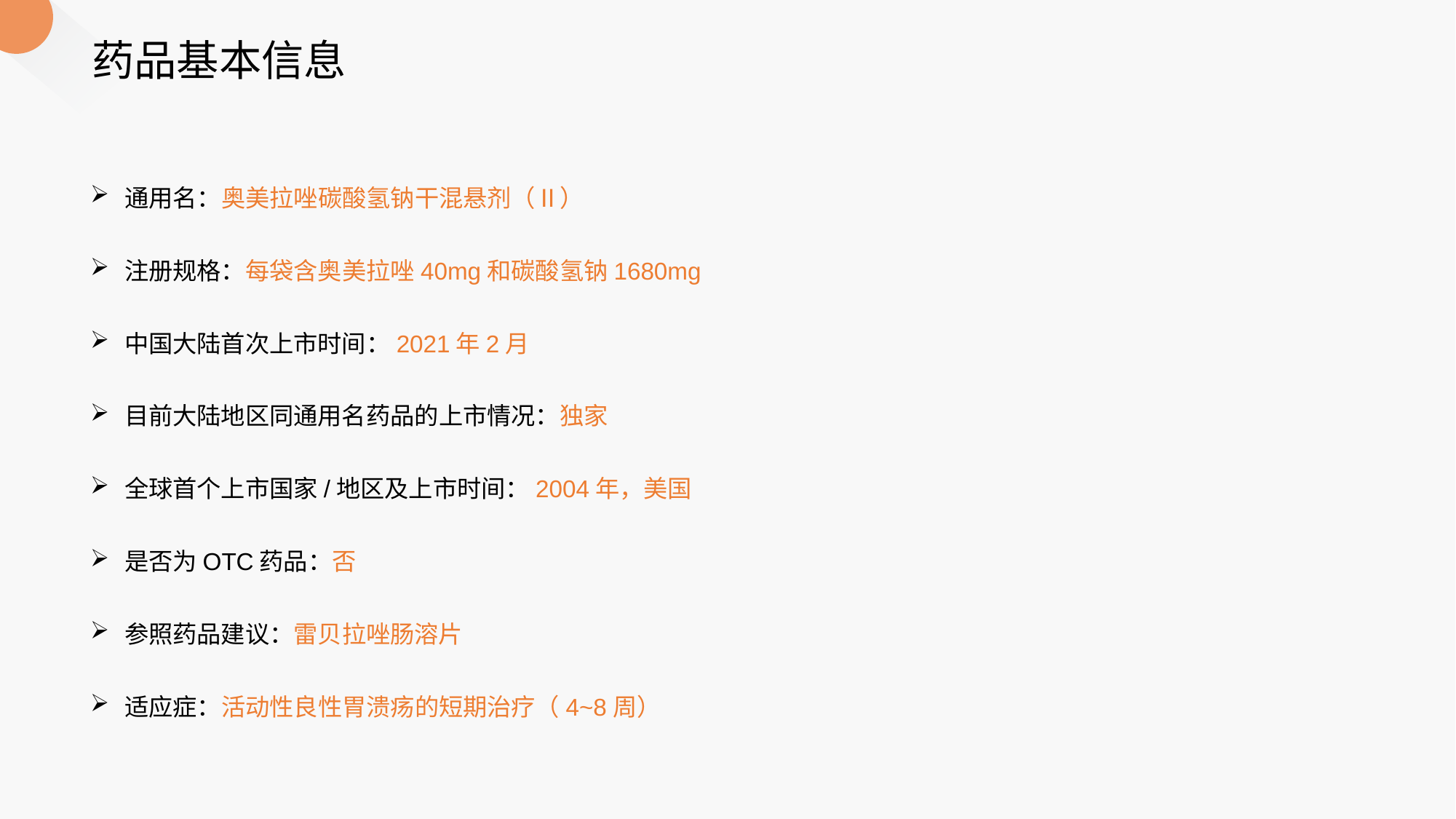

药品基本信息
通用名：奥美拉唑碳酸氢钠干混悬剂（Ⅱ）
注册规格：每袋含奥美拉唑40mg和碳酸氢钠1680mg
中国大陆首次上市时间：2021年2月
目前大陆地区同通用名药品的上市情况：独家
全球首个上市国家/地区及上市时间：2004年，美国
是否为OTC药品：否
参照药品建议：雷贝拉唑肠溶片
适应症：活动性良性胃溃疡的短期治疗（4~8周）